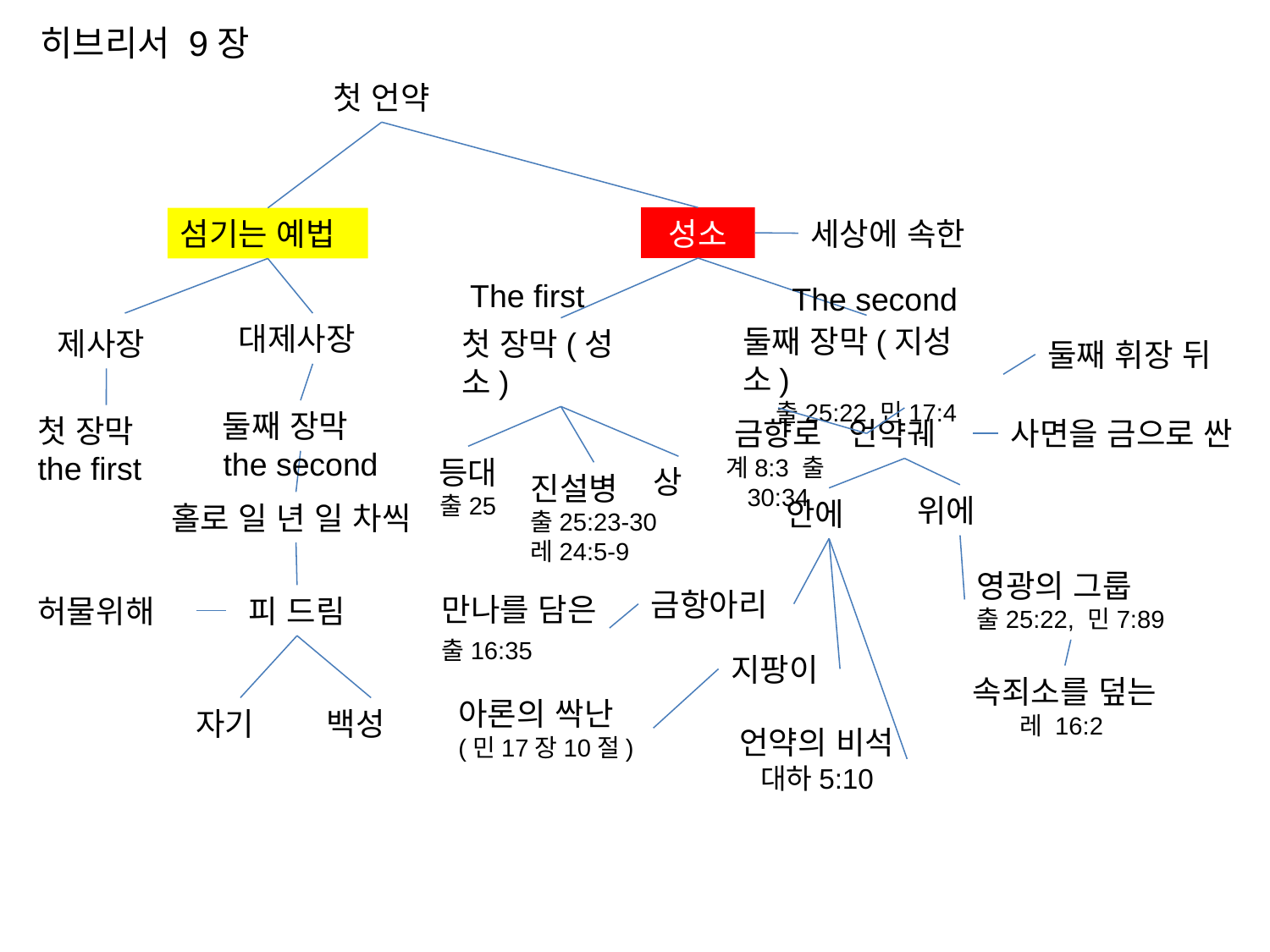

# 히브리서 9장
30:34 여호와께서 모세에게 이르시되 너는 소합향과 나감향과 풍자향의 향품을 취하고 그 향품을 유향에 섞되 각기 동일한 중수로 하고

30:35 그것으로 향을 만들되 향 만드는 법대로 만들고 그것에 소금을 쳐서 성결하게 하고

30:36 그 향 얼마를 곱게 찧어 내가 너와 만날 회막 안 증거궤 앞에 두라 이 향은 너희에게 지극히 거룩하니라

30:37 네가 만들 향은 여호와를 위하여 거룩한 것이니 그 방법대로 너희를 위하여 만들지 말라

30:38 무릇 맡으려고 이같은 것을 만드는 자는 그 백성 중에서 끊쳐지리라

첫 언약
성소
섬기는 예법
세상에 속한
The first
The second
대제사장
둘째 장막(지성소)
출25:22 민17:4
제사장
첫 장막(성소)
둘째 휘장 뒤
둘째 장막
첫 장막
금향로
계8:3 출30:34
언약궤
사면을 금으로 싼
the second
the first
등대
출25
상
진설병
출25:23-30
레24:5-9
위에
안에
홀로 일 년 일 차씩
영광의 그룹
출25:22, 민7:89
금항아리
만나를 담은
출16:35
허물위해
피 드림
지팡이
속죄소를 덮는
레 16:2
아론의 싹난
(민17장10절)
자기
백성
언약의 비석
대하5:10
[계8:3]또 다른 천사가 와서 제단 곁에 서서 금향로를 가지고 많은 향을 받았으니 이는 모든 성도의 기도들과 합하여 보좌 앞 금단에 드리고자 함이라
[출25:22]거기서 내가 너와 만나고 속죄소 위 곧 증거궤 위에 있는 두 그룹 사이에서 내가 이스라엘 자손을 위하여 네게 명할 모든 일을 네게 이르리라